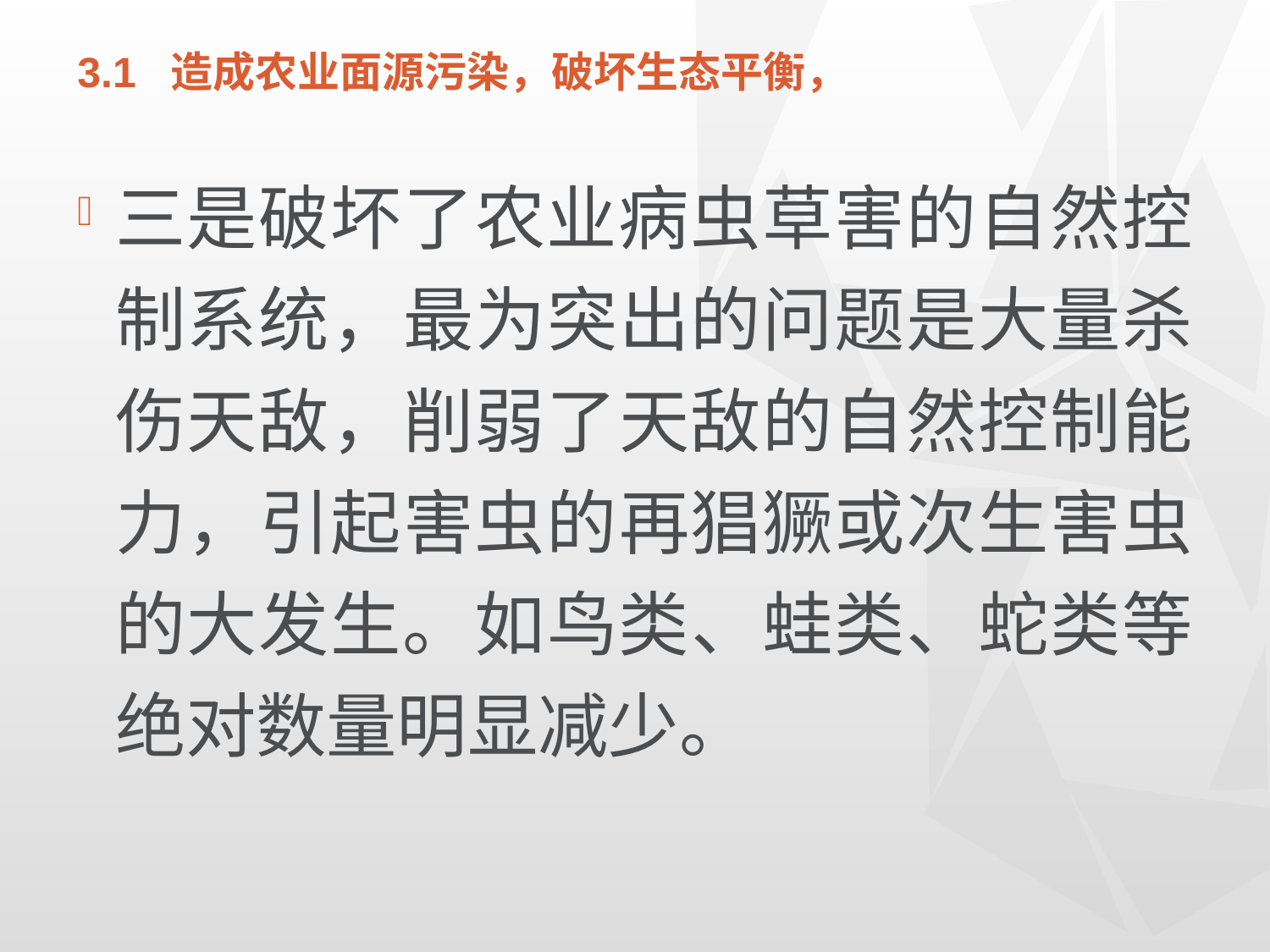

# 3.1  造成农业面源污染，破坏生态平衡，
三是破坏了农业病虫草害的自然控制系统，最为突出的问题是大量杀伤天敌，削弱了天敌的自然控制能力，引起害虫的再猖獗或次生害虫的大发生。如鸟类、蛙类、蛇类等绝对数量明显减少。